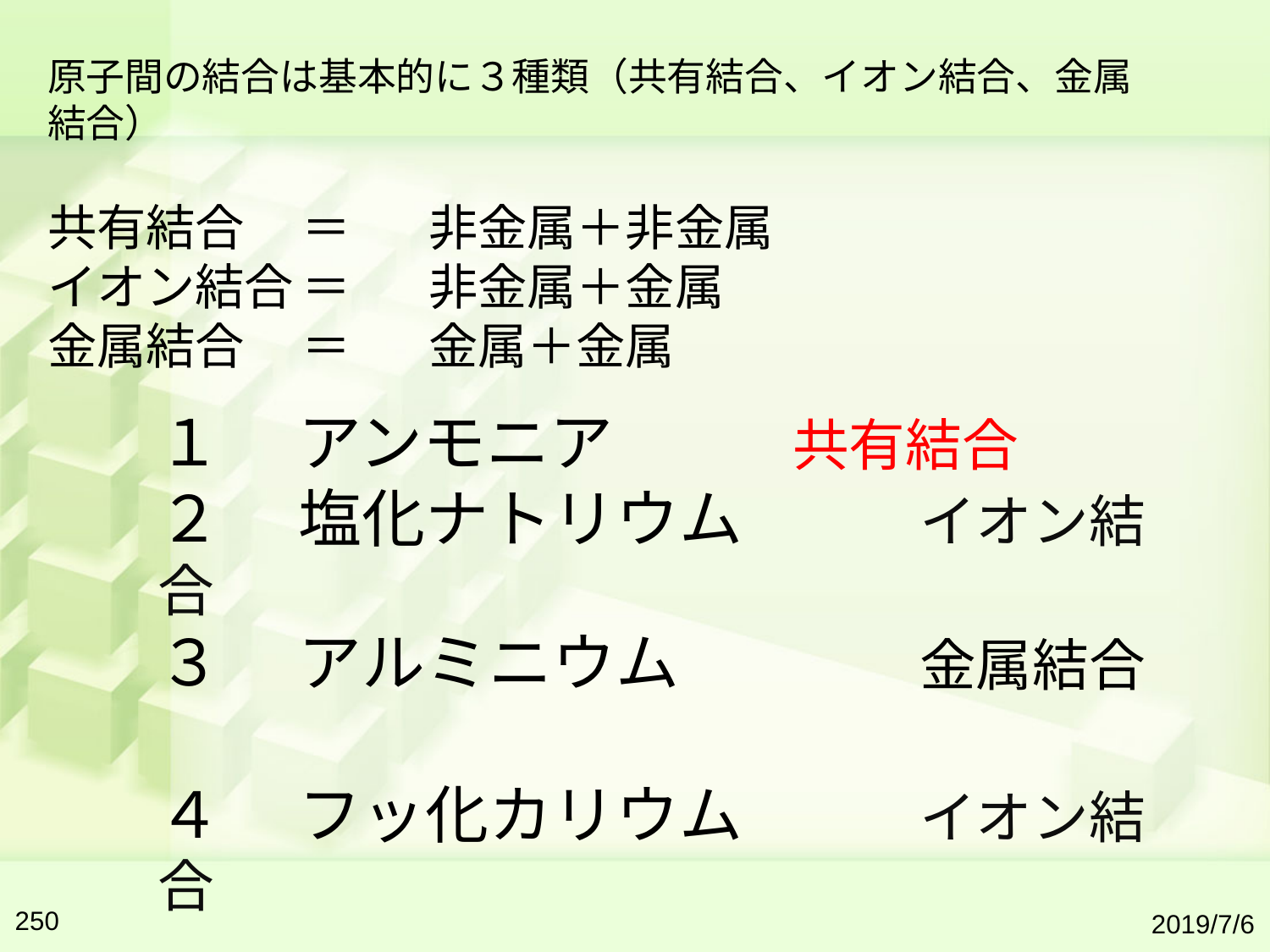

原子間の結合は基本的に３種類（共有結合、イオン結合、金属結合）
共有結合	＝	非金属＋非金属
イオン結合	＝	非金属＋金属
金属結合	＝	金属＋金属
１ 　アンモニア		共有結合
２ 　塩化ナトリウム		イオン結合
３ 　アルミニウム		金属結合
４ 　フッ化カリウム		イオン結合
250
2019/7/6